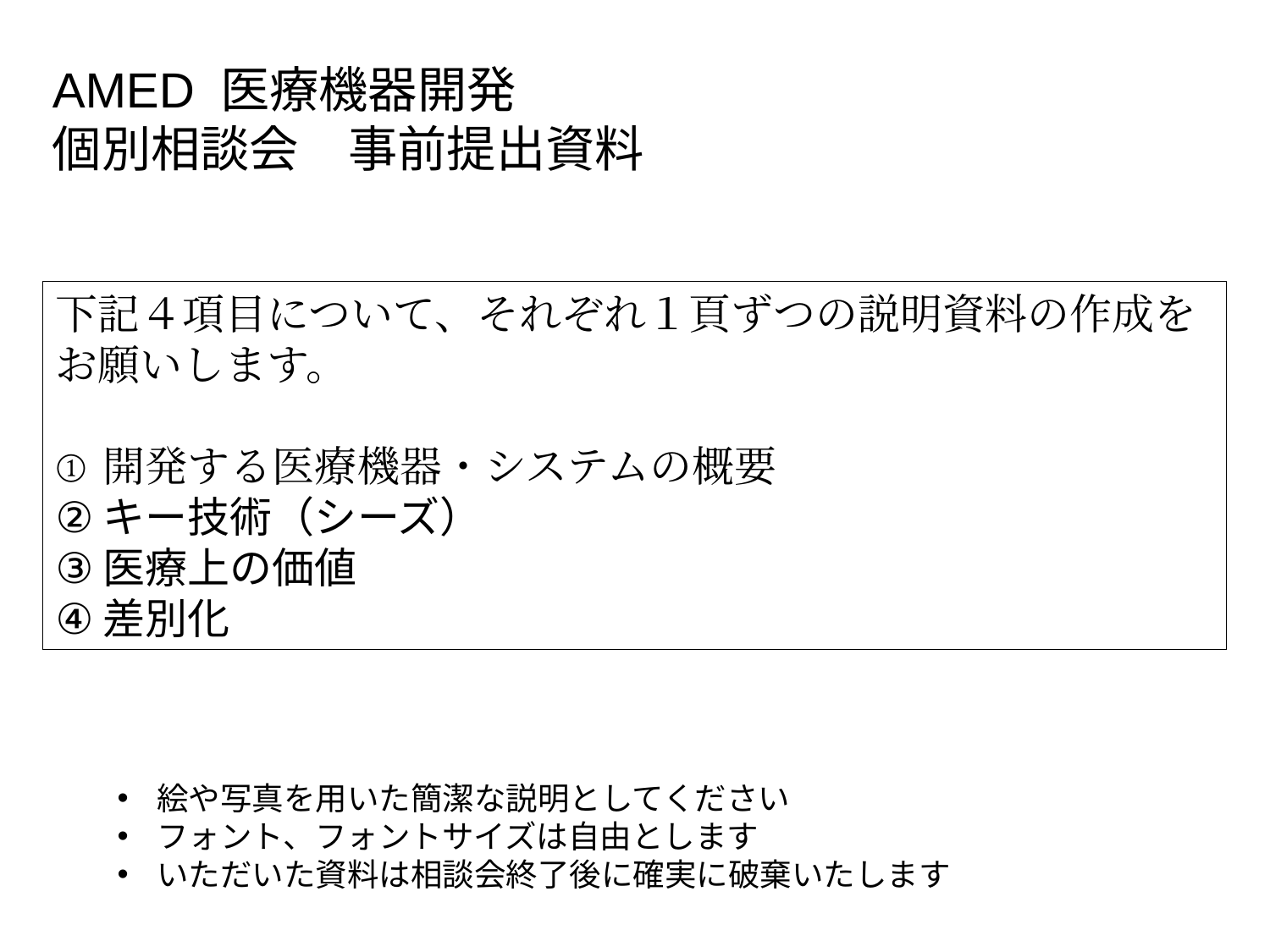

AMED 医療機器開発
個別相談会　事前提出資料
下記４項目について、それぞれ１頁ずつの説明資料の作成をお願いします。

開発する医療機器・システムの概要
キー技術（シーズ）
医療上の価値
差別化
絵や写真を用いた簡潔な説明としてください
フォント、フォントサイズは自由とします
いただいた資料は相談会終了後に確実に破棄いたします